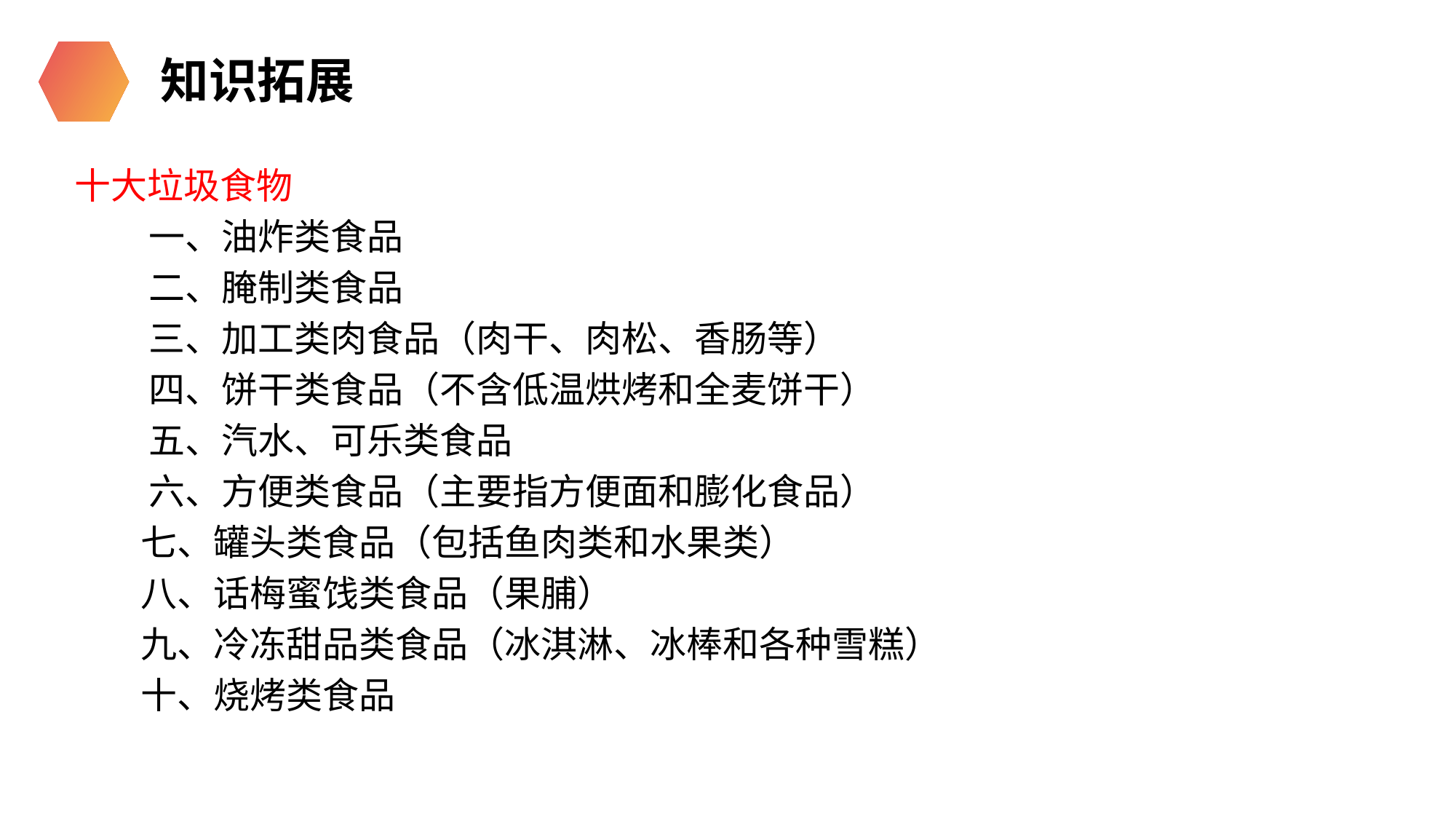

知识拓展
十大垃圾食物
        一、油炸类食品
        二、腌制类食品
        三、加工类肉食品（肉干、肉松、香肠等）
        四、饼干类食品（不含低温烘烤和全麦饼干）
        五、汽水、可乐类食品
        六、方便类食品（主要指方便面和膨化食品）
       七、罐头类食品（包括鱼肉类和水果类）
       八、话梅蜜饯类食品（果脯）
       九、冷冻甜品类食品（冰淇淋、冰棒和各种雪糕）
       十、烧烤类食品